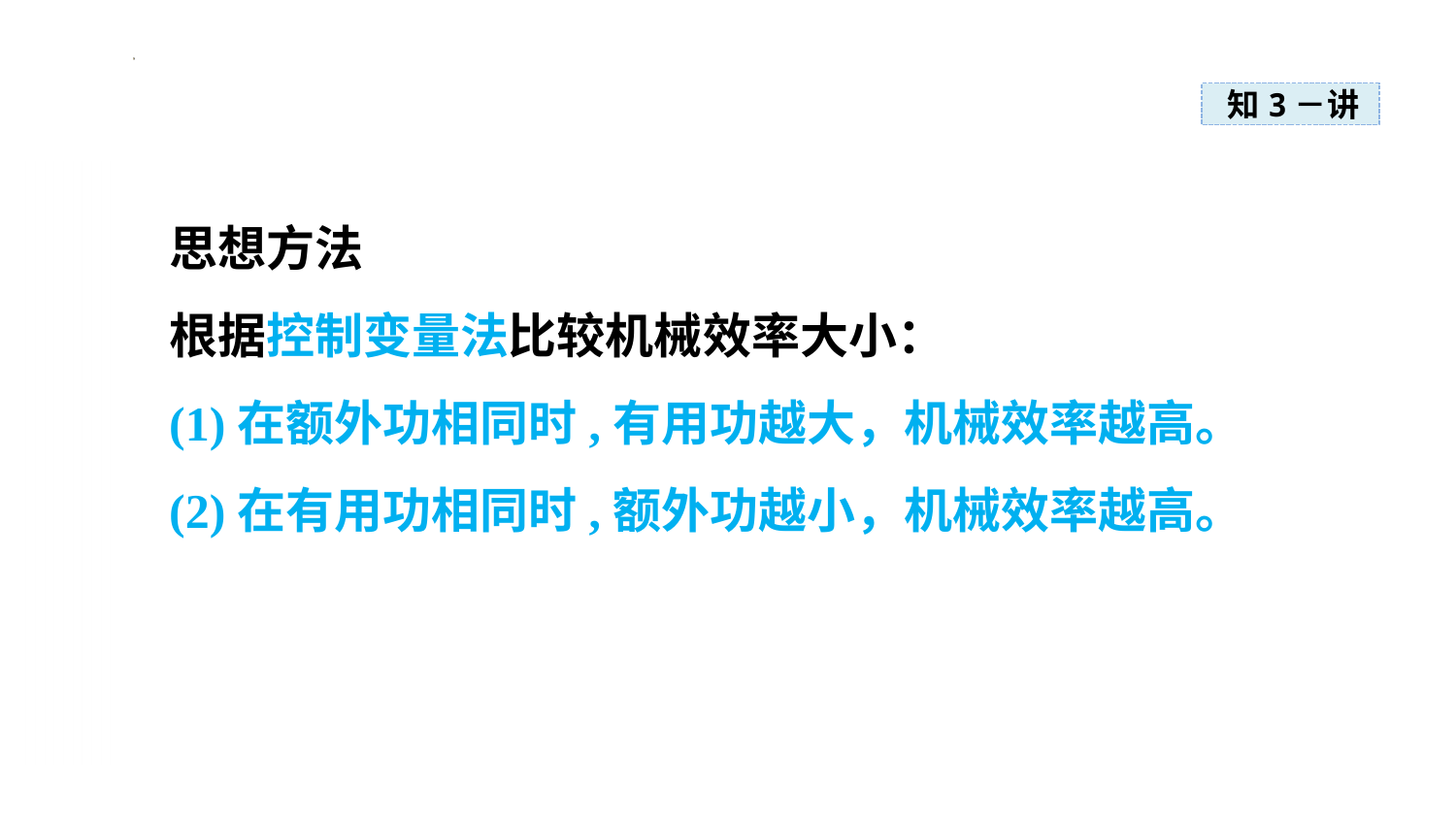

感悟新知
知3－讲

思想方法
根据控制变量法比较机械效率大小：
(1)在额外功相同时,有用功越大，机械效率越高。
(2)在有用功相同时,额外功越小，机械效率越高。